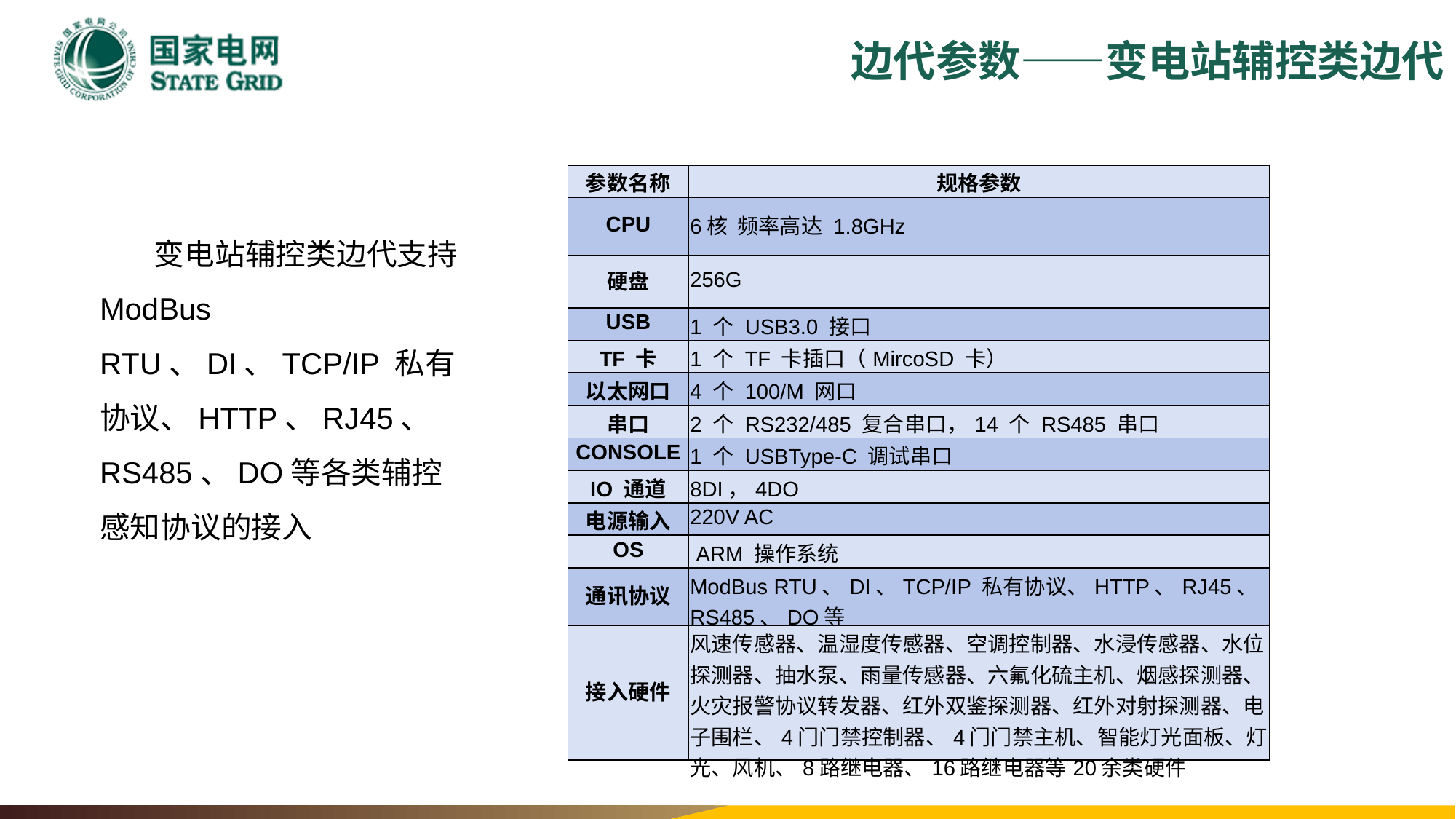

边代参数——变电站辅控类边代
| 参数名称 | 规格参数 |
| --- | --- |
| CPU | 6核 频率高达 1.8GHz |
| 硬盘 | 256G |
| USB | 1 个 USB3.0 接口 |
| TF 卡 | 1 个 TF 卡插口（MircoSD 卡） |
| 以太网口 | 4 个 100/M 网口 |
| 串口 | 2 个 RS232/485 复合串口，14 个 RS485 串口 |
| CONSOLE | 1 个 USBType-C 调试串口 |
| IO 通道 | 8DI，4DO |
| 电源输入 | 220V AC |
| OS | ARM 操作系统 |
| 通讯协议 | ModBus RTU、DI、TCP/IP 私有协议、HTTP、RJ45、RS485、DO等 |
| 接入硬件 | 风速传感器、温湿度传感器、空调控制器、水浸传感器、水位探测器、抽水泵、雨量传感器、六氟化硫主机、烟感探测器、火灾报警协议转发器、红外双鉴探测器、红外对射探测器、电子围栏、4门门禁控制器、4门门禁主机、智能灯光面板、灯光、风机、8路继电器、16路继电器等20余类硬件 |
       变电站辅控类边代支持ModBus RTU、DI、TCP/IP 私有协议、HTTP、RJ45、RS485、DO等各类辅控感知协议的接入